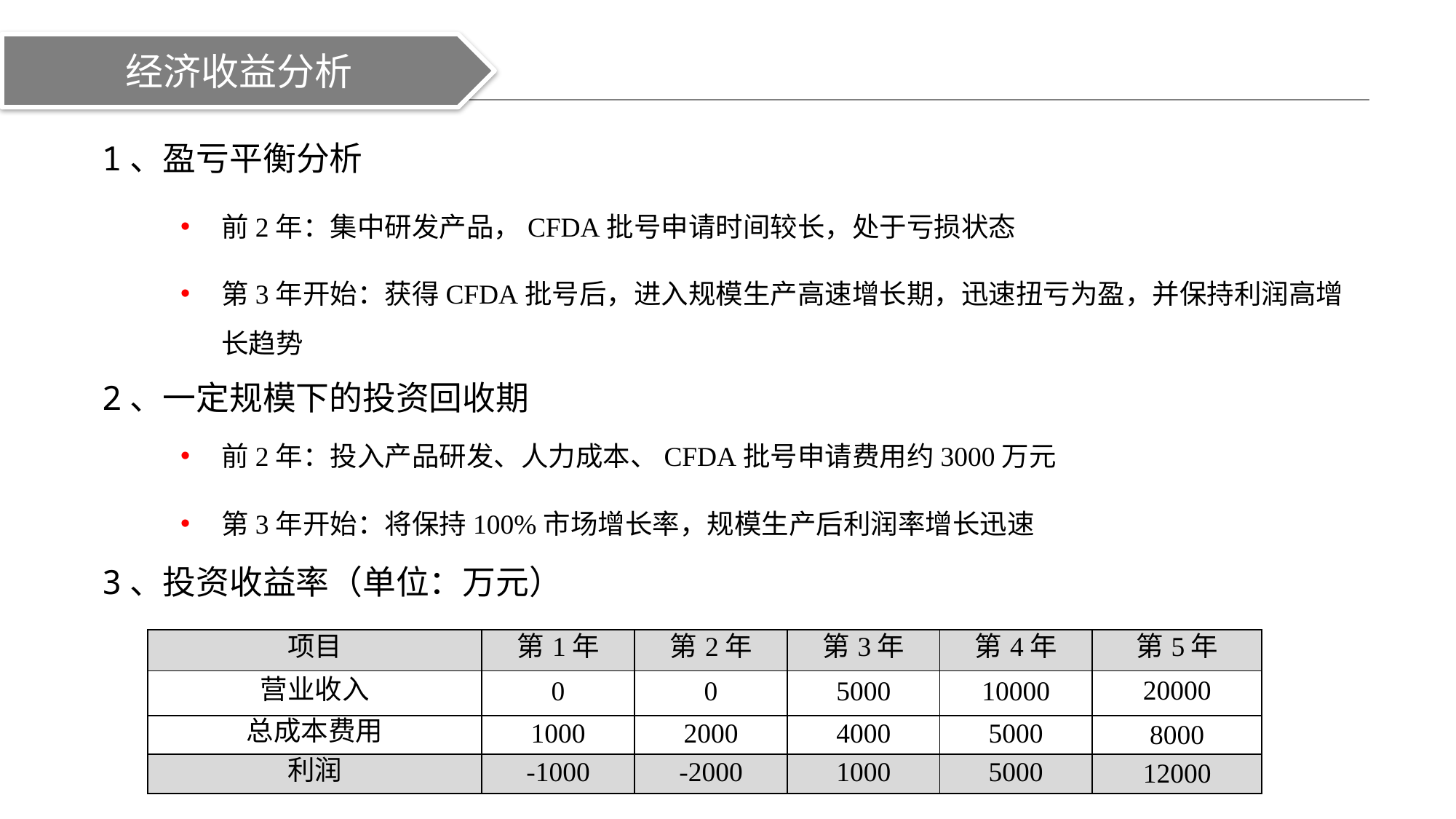

经济收益分析
1、盈亏平衡分析
前2年：集中研发产品，CFDA批号申请时间较长，处于亏损状态
第3年开始：获得CFDA批号后，进入规模生产高速增长期，迅速扭亏为盈，并保持利润高增长趋势
2、一定规模下的投资回收期
前2年：投入产品研发、人力成本、CFDA批号申请费用约3000万元
第3年开始：将保持100%市场增长率，规模生产后利润率增长迅速
3、投资收益率（单位：万元）
| 项目 | 第1年 | 第2年 | 第3年 | 第4年 | 第5年 |
| --- | --- | --- | --- | --- | --- |
| 营业收入 | 0 | 0 | 5000 | 10000 | 20000 |
| 总成本费用 | 1000 | 2000 | 4000 | 5000 | 8000 |
| 利润 | -1000 | -2000 | 1000 | 5000 | 12000 |